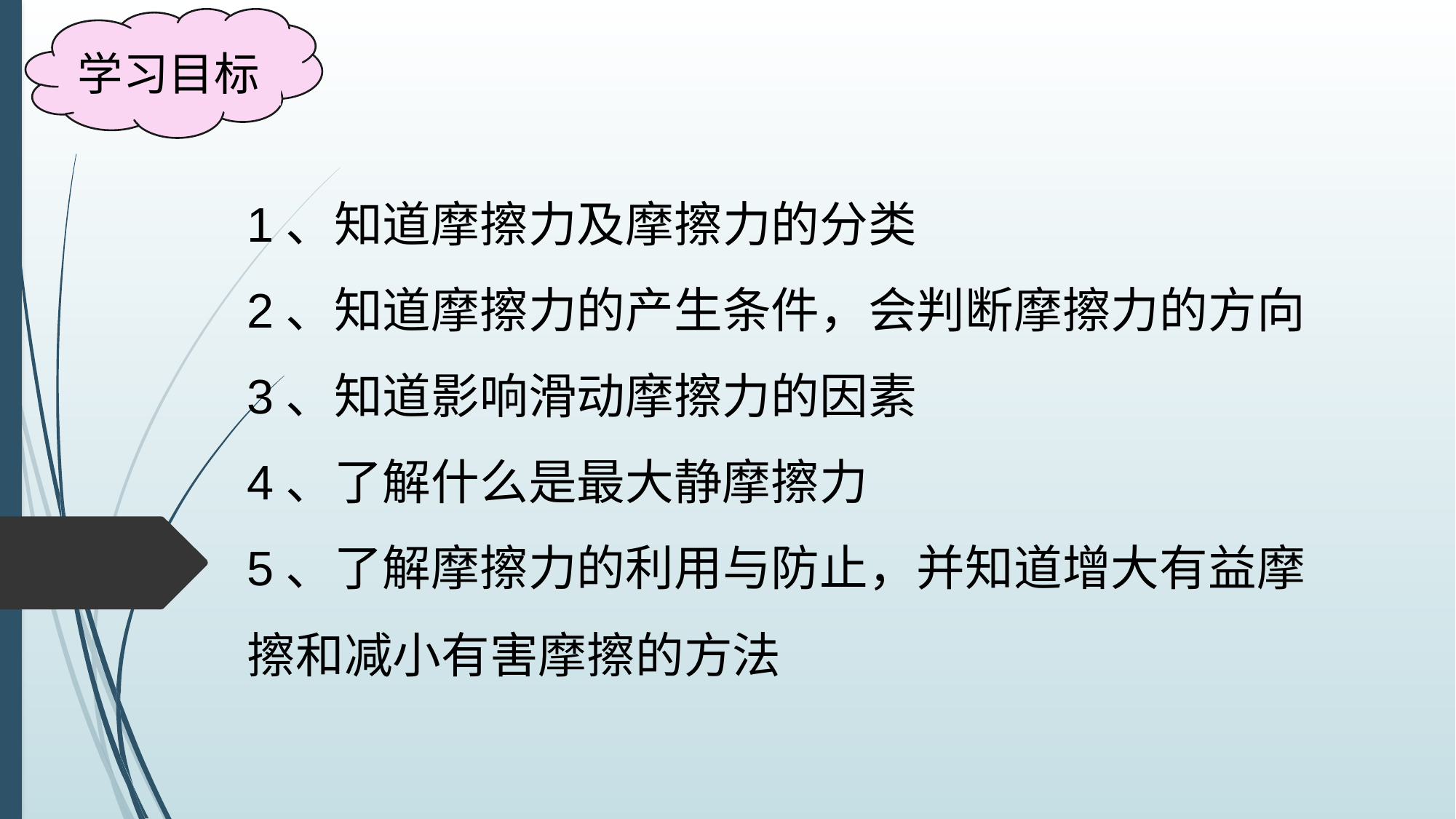

学习目标
1、知道摩擦力及摩擦力的分类
2、知道摩擦力的产生条件，会判断摩擦力的方向
3、知道影响滑动摩擦力的因素
4、了解什么是最大静摩擦力
5、了解摩擦力的利用与防止，并知道增大有益摩擦和减小有害摩擦的方法